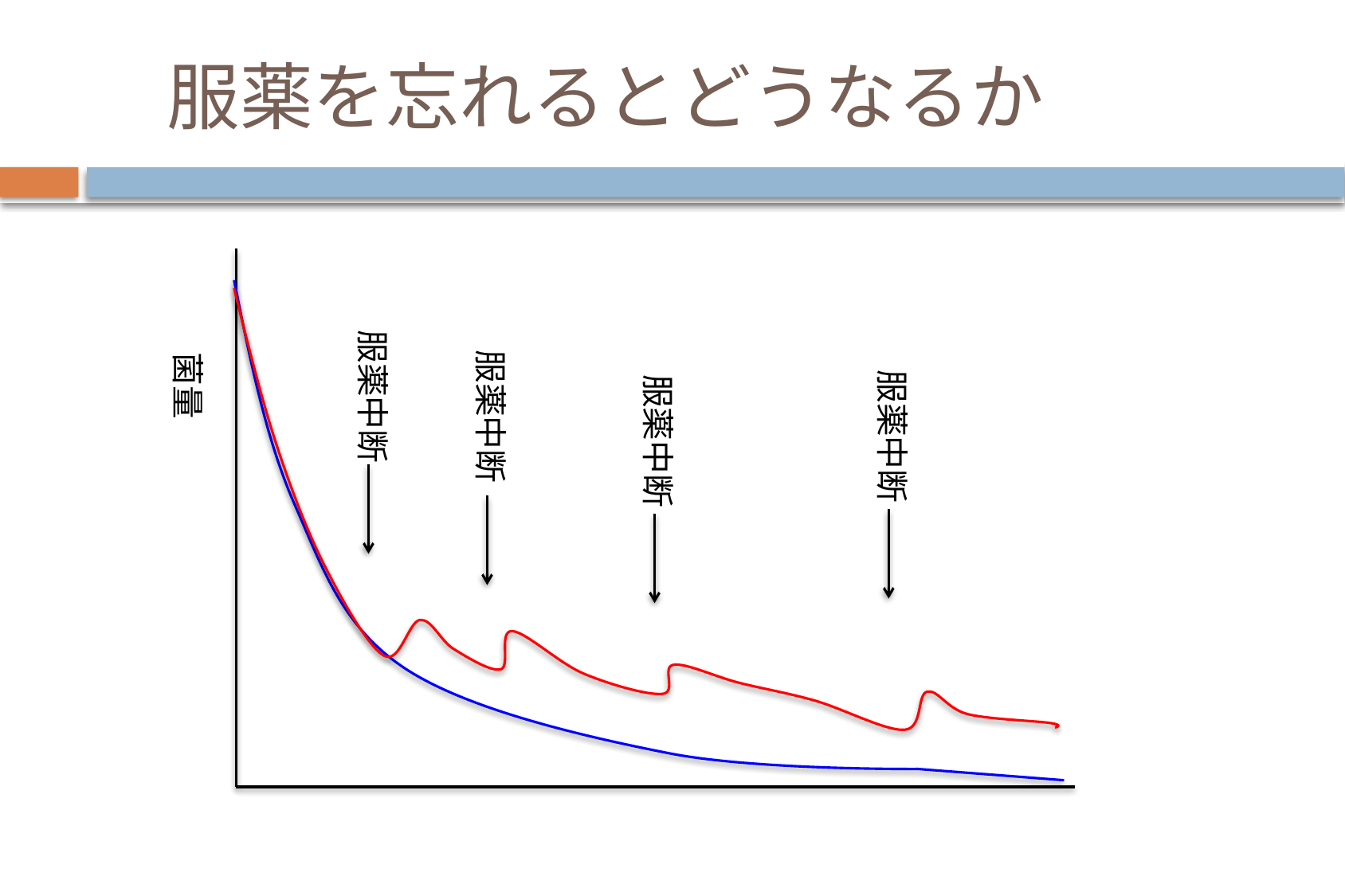

# 服薬を忘れるとどうなるか

服薬中断
服薬中断
菌量
服薬中断
服薬中断